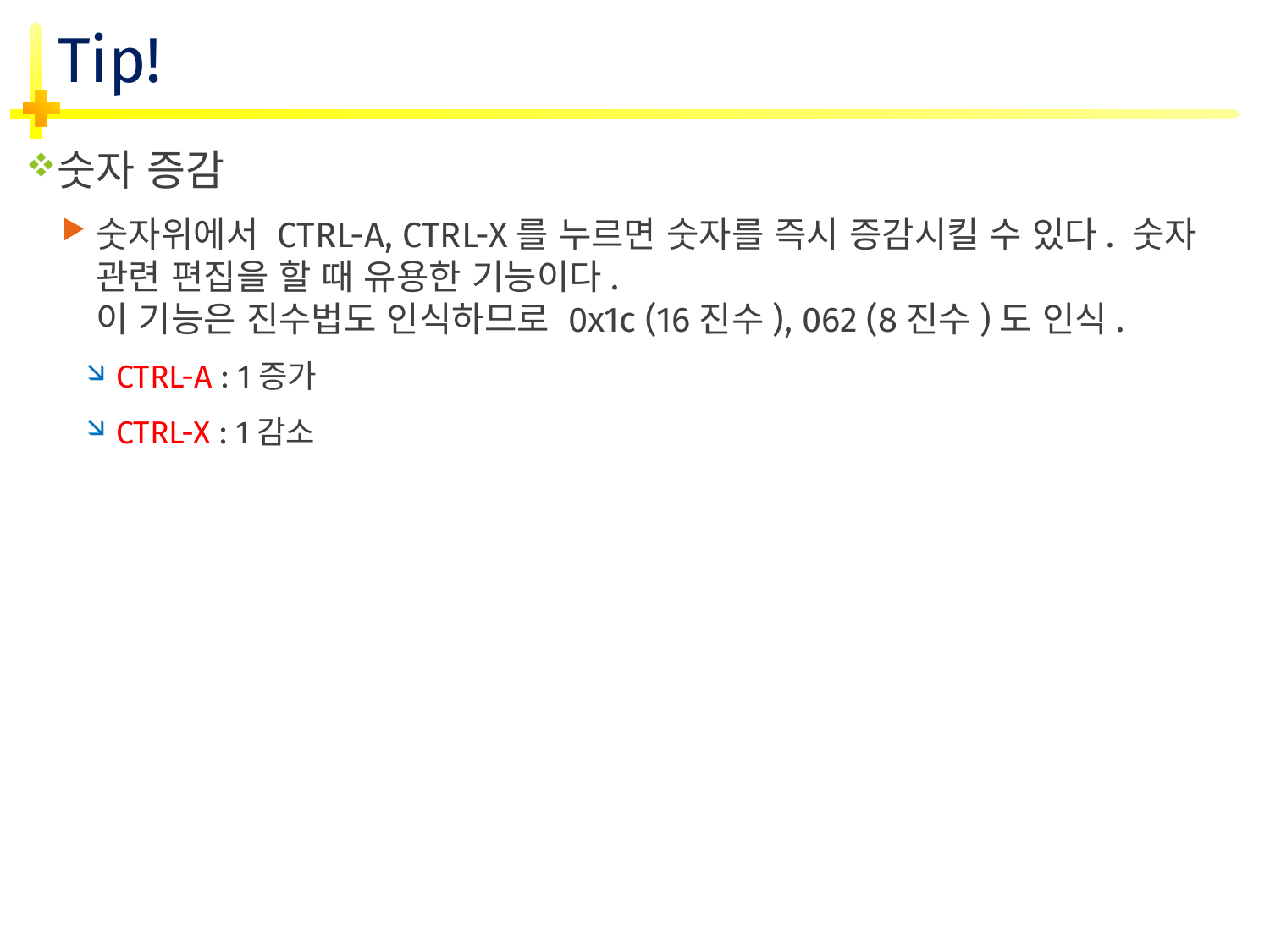

# Tip!
숫자 증감
숫자위에서 CTRL-A, CTRL-X를 누르면 숫자를 즉시 증감시킬 수 있다. 숫자 관련 편집을 할 때 유용한 기능이다.
이 기능은 진수법도 인식하므로 0x1c (16진수), 062 (8진수)도 인식.
CTRL-A : 1증가
CTRL-X : 1감소